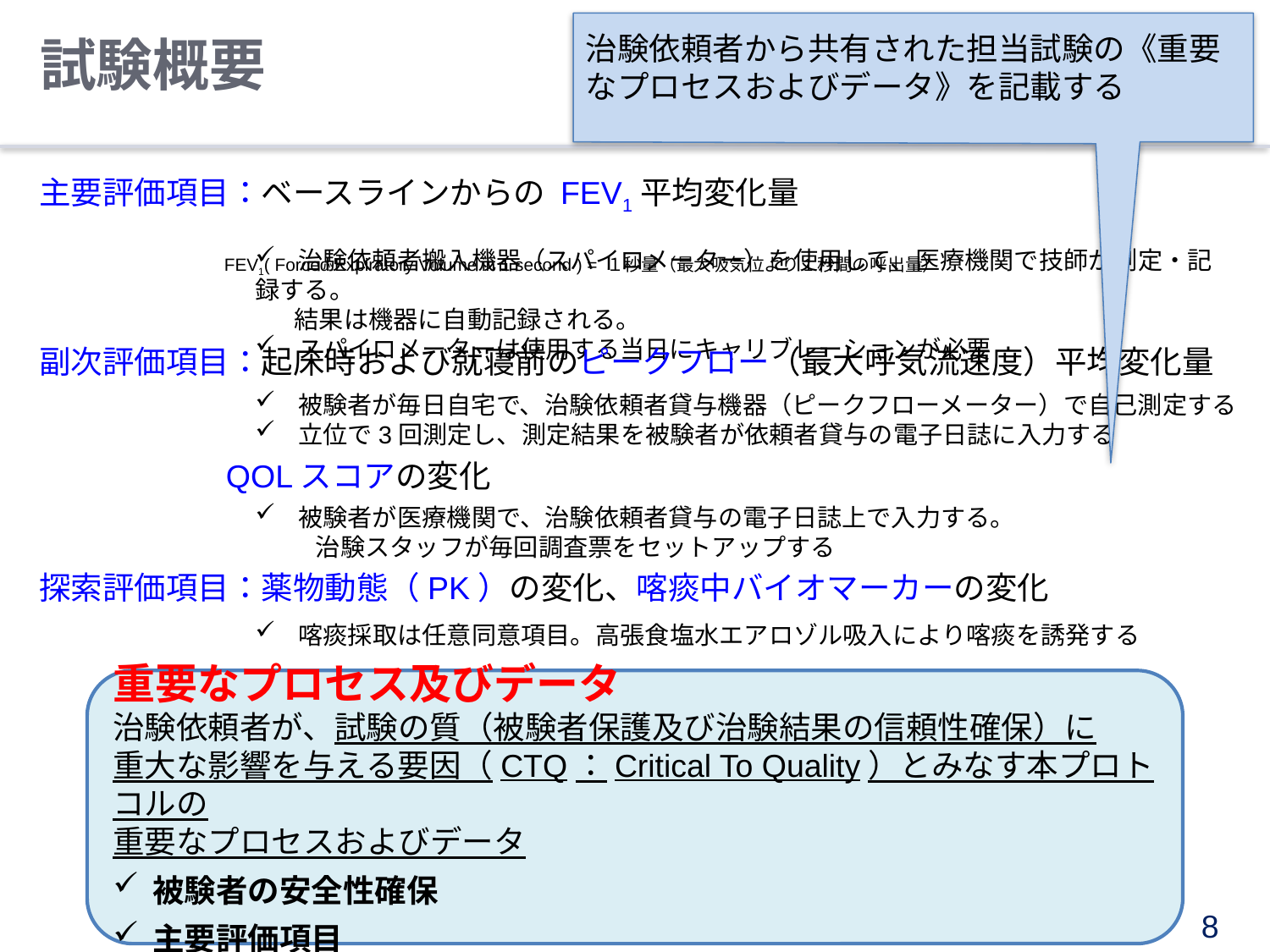

治験依頼者から共有された担当試験の《重要なプロセスおよびデータ》を記載する

試験概要
主要評価項目：ベースラインからの FEV1平均変化量
                                      FEV1( Forced Expiratory Volume in 1 second ) = １秒量（最大吸気位より1秒間の呼出量）
   治験依頼者搬入機器（スパイロメーター）を使用して、医療機関で技師が測定・記録する。
      結果は機器に自動記録される。
   スパイロメーターは使用する当日にキャリブレーションが必要
副次評価項目：起床時および就寝前のピークフロー（最大呼気流速度）平均変化量

                     QOLスコアの変化

   被験者が毎日自宅で、治験依頼者貸与機器（ピークフローメーター）で自己測定する
   立位で3回測定し、測定結果を被験者が依頼者貸与の電子日誌に入力する
   被験者が医療機関で、治験依頼者貸与の電子日誌上で入力する。
　　  治験スタッフが毎回調査票をセットアップする
探索評価項目：薬物動態（PK）の変化、喀痰中バイオマーカーの変化
   喀痰採取は任意同意項目。高張食塩水エアロゾル吸入により喀痰を誘発する
重要なプロセス及びデータ
治験依頼者が、試験の質（被験者保護及び治験結果の信頼性確保）に
重大な影響を与える要因（CTQ：Critical To Quality）とみなす本プロトコルの
重要なプロセスおよびデータ
被験者の安全性確保
主要評価項目